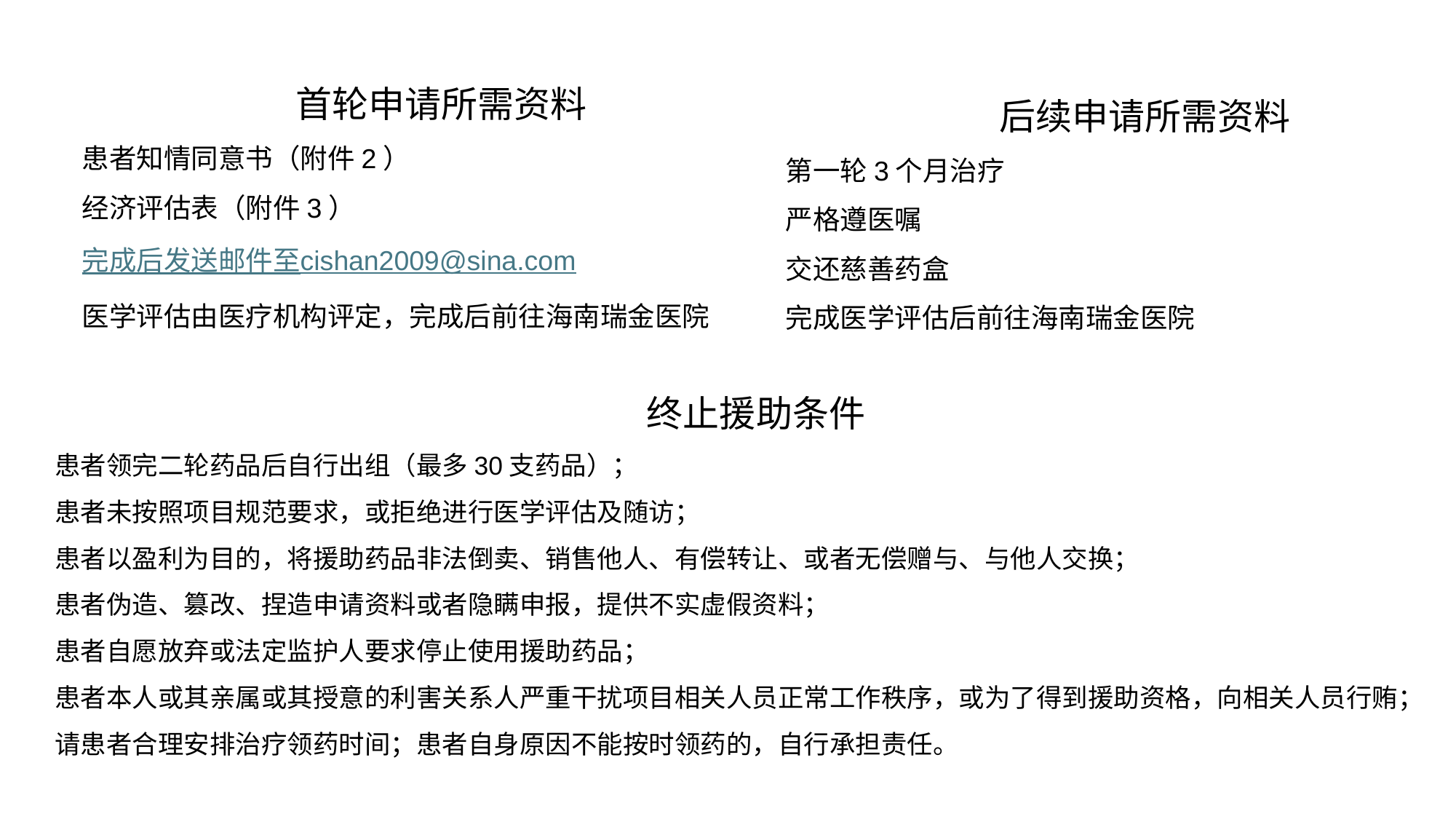

首轮申请所需资料
患者知情同意书（附件2）
经济评估表（附件3）
完成后发送邮件至cishan2009@sina.com
医学评估由医疗机构评定，完成后前往海南瑞金医院
 后续申请所需资料
第一轮3个月治疗
严格遵医嘱
交还慈善药盒
完成医学评估后前往海南瑞金医院
 终止援助条件
患者领完二轮药品后自行出组（最多30支药品）；
患者未按照项目规范要求，或拒绝进行医学评估及随访；
患者以盈利为目的，将援助药品非法倒卖、销售他人、有偿转让、或者无偿赠与、与他人交换；
患者伪造、篡改、捏造申请资料或者隐瞒申报，提供不实虚假资料；
患者自愿放弃或法定监护人要求停止使用援助药品；
患者本人或其亲属或其授意的利害关系人严重干扰项目相关人员正常工作秩序，或为了得到援助资格，向相关人员行贿；
请患者合理安排治疗领药时间；患者自身原因不能按时领药的，自行承担责任。